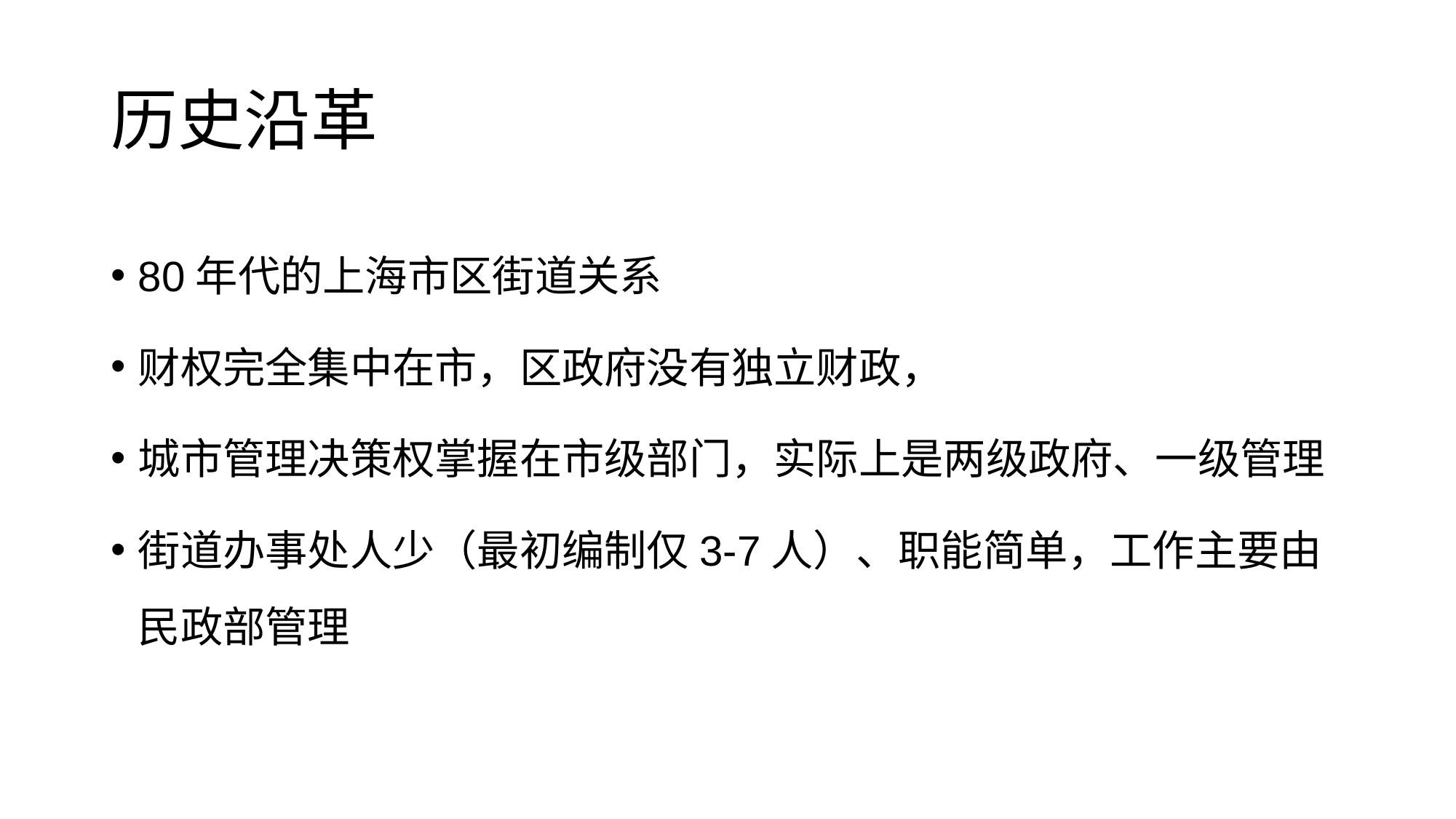

# 历史沿革
80年代的上海市区街道关系
财权完全集中在市，区政府没有独立财政，
城市管理决策权掌握在市级部门，实际上是两级政府、一级管理
街道办事处人少（最初编制仅3-7人）、职能简单，工作主要由民政部管理